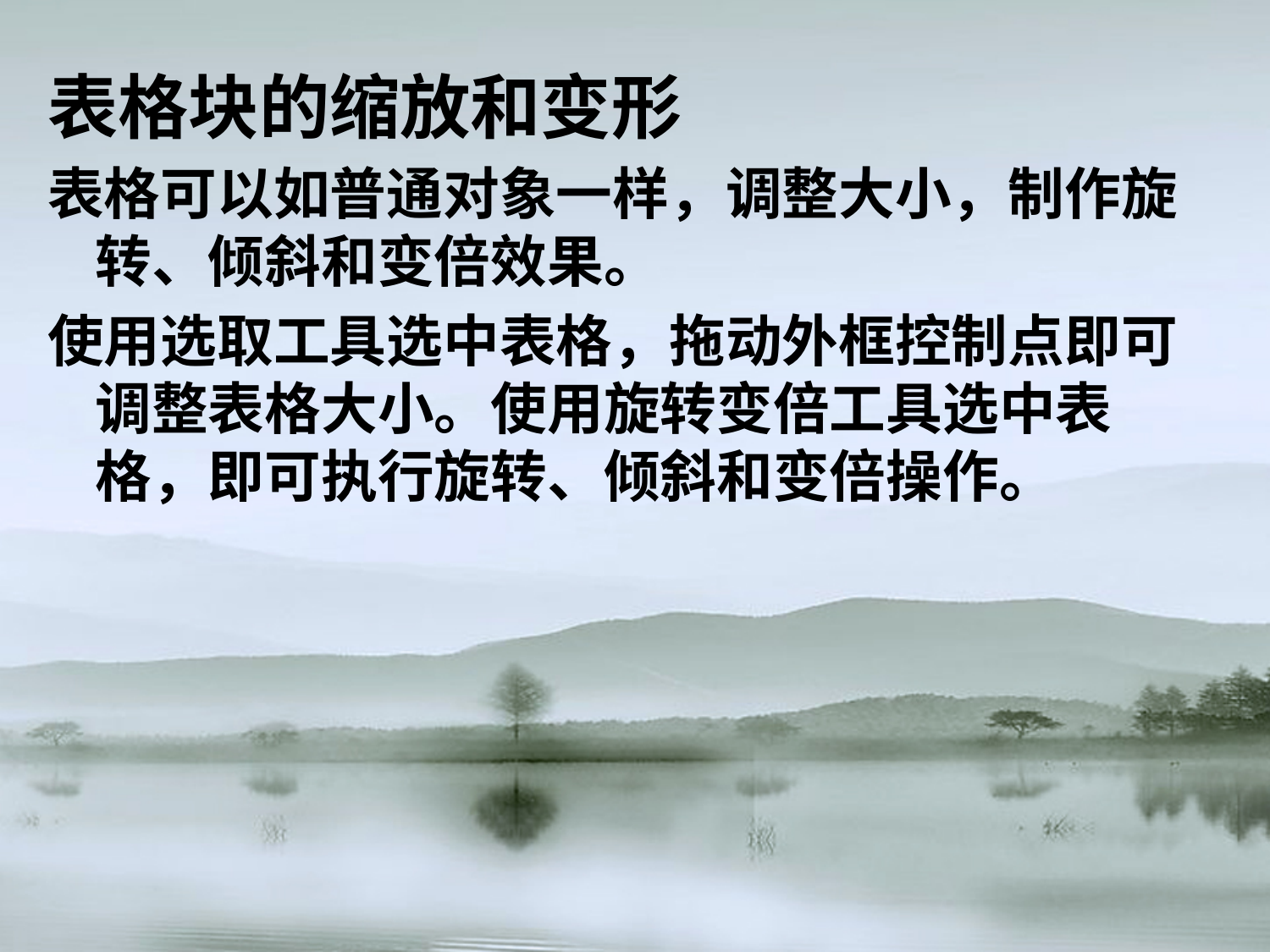

表格块的缩放和变形
表格可以如普通对象一样，调整大小，制作旋转、倾斜和变倍效果。
使用选取工具选中表格，拖动外框控制点即可调整表格大小。使用旋转变倍工具选中表格，即可执行旋转、倾斜和变倍操作。